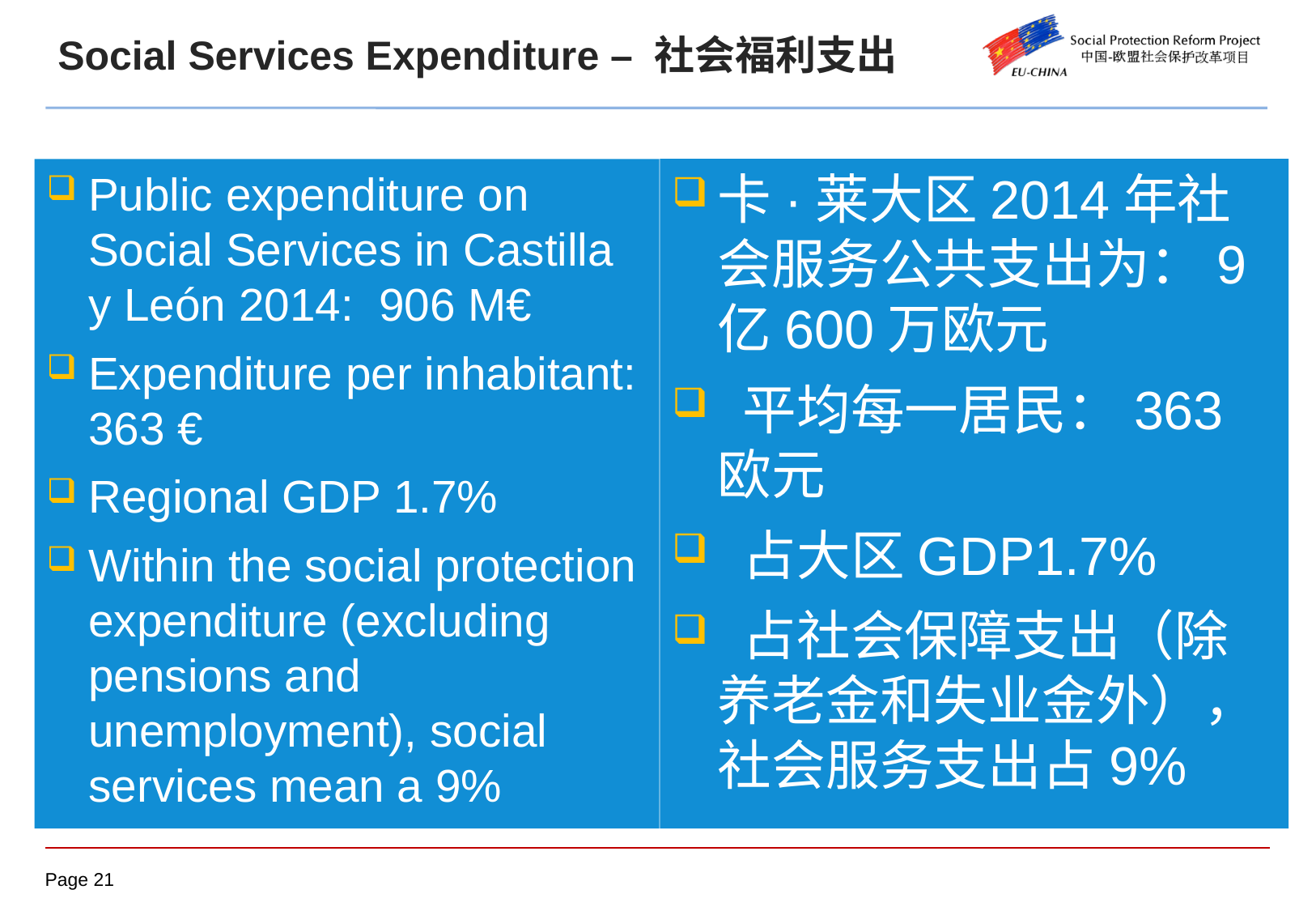

Social Services Expenditure – 社会福利支出
Public expenditure on Social Services in Castilla y León 2014:  906 M€
Expenditure per inhabitant: 363 €
Regional GDP 1.7%
Within the social protection expenditure (excluding pensions and unemployment), social services mean a 9%
卡·莱大区2014年社会服务公共支出为：9亿600万欧元
 平均每一居民：363欧元
 占大区GDP1.7%
 占社会保障支出（除养老金和失业金外），社会服务支出占9%